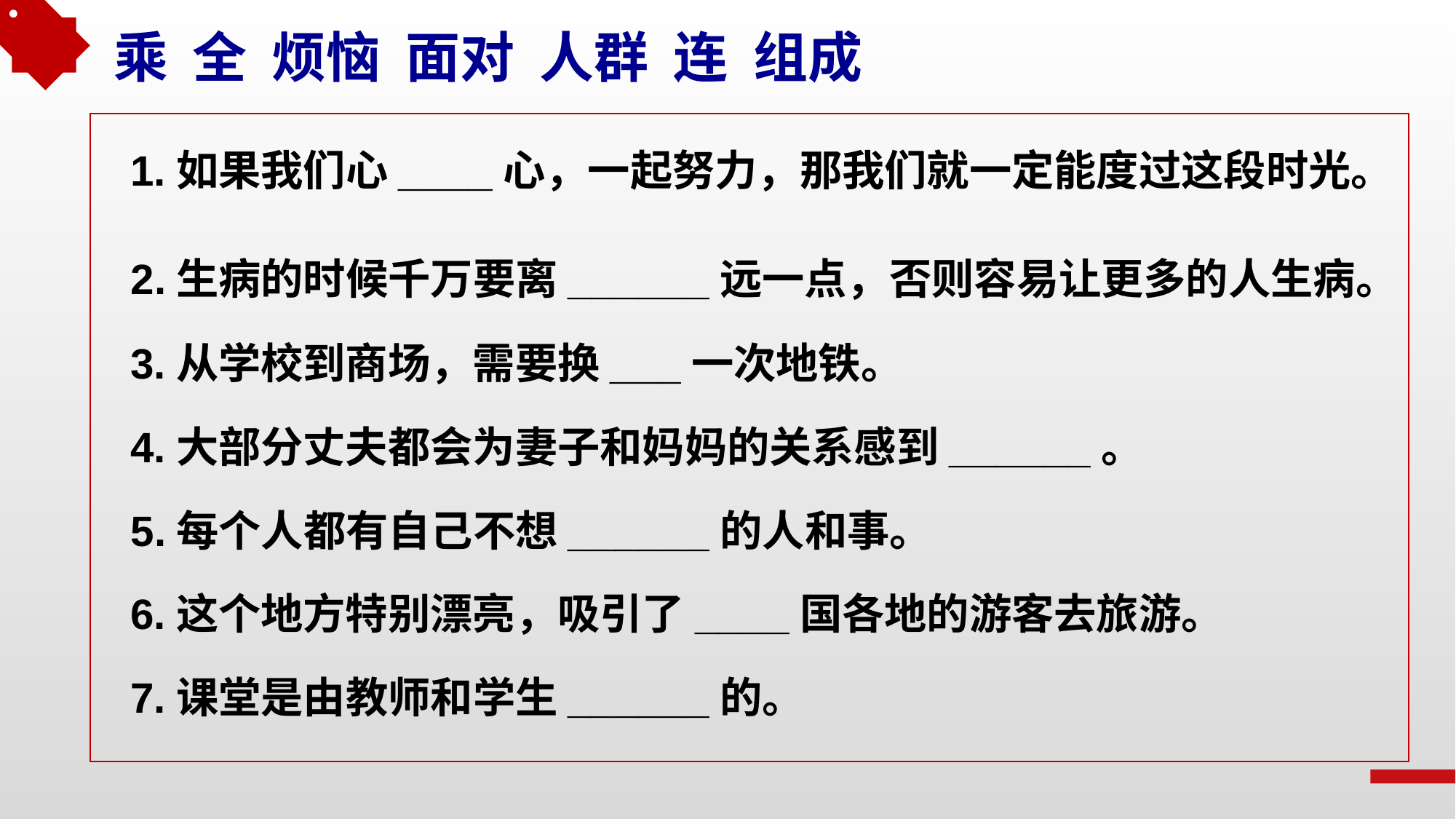

乘  全  烦恼  面对  人群  连  组成

1.如果我们心____心，一起努力，那我们就一定能度过这段时光。
2.生病的时候千万要离______远一点，否则容易让更多的人生病。
3.从学校到商场，需要换___一次地铁。
4.大部分丈夫都会为妻子和妈妈的关系感到______。
5.每个人都有自己不想______的人和事。
6.这个地方特别漂亮，吸引了____国各地的游客去旅游。
7.课堂是由教师和学生______的。